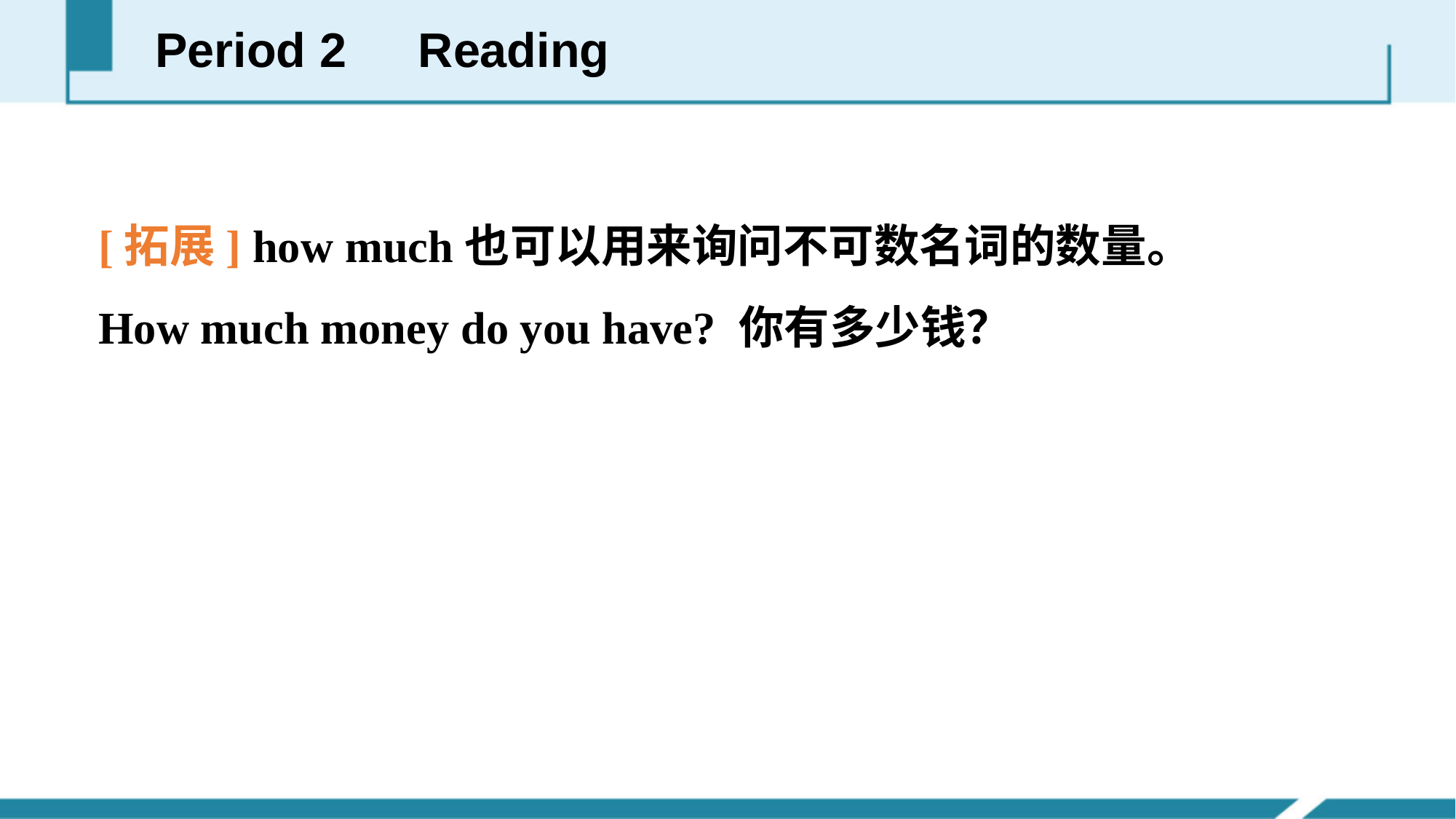

Period 2　Reading
[拓展] how much也可以用来询问不可数名词的数量。
How much money do you have? 你有多少钱？